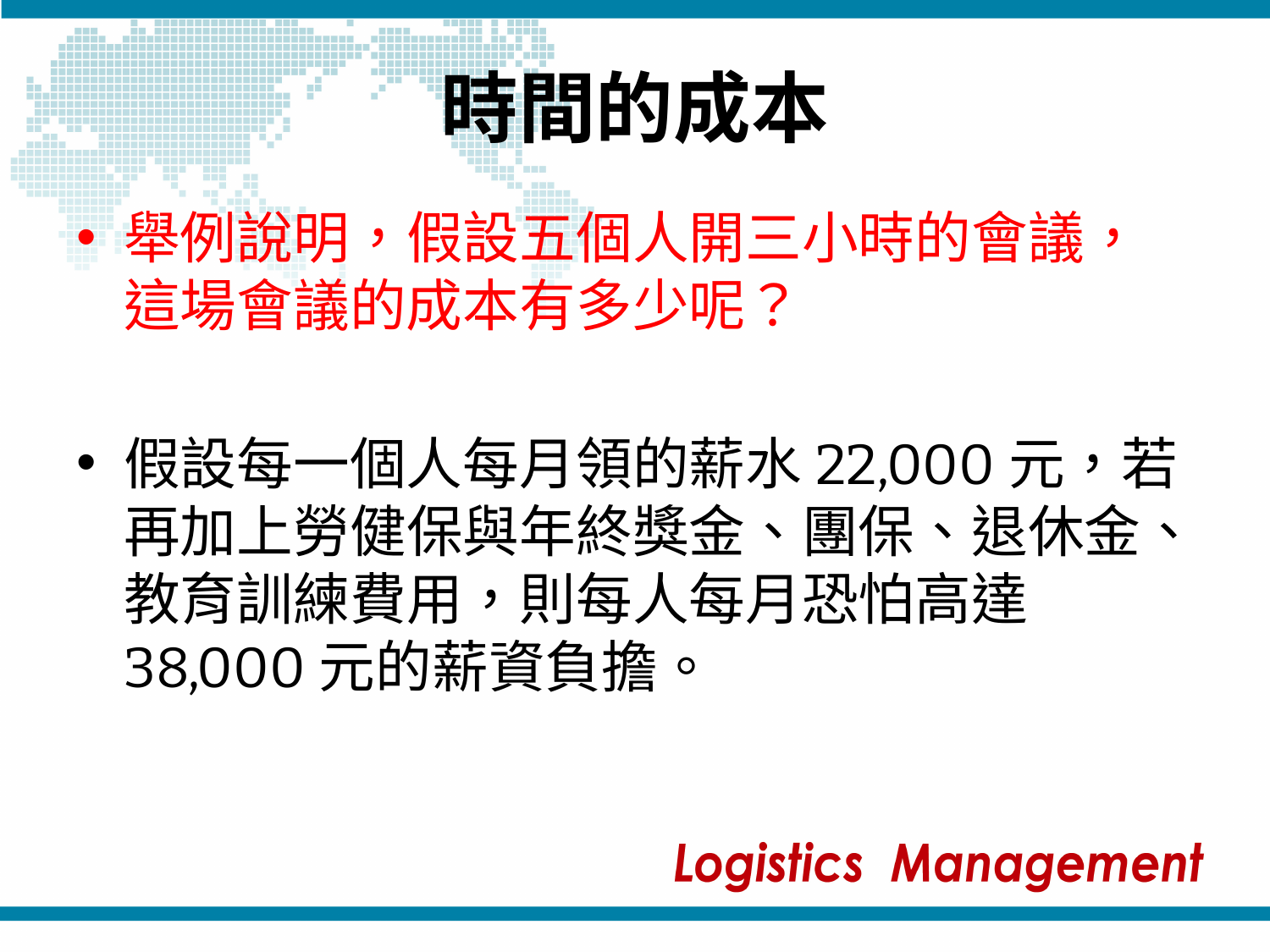

# 時間的成本
舉例說明，假設五個人開三小時的會議，這場會議的成本有多少呢？

假設每一個人每月領的薪水22,000元，若再加上勞健保與年終獎金、團保、退休金、教育訓練費用，則每人每月恐怕高達38,000元的薪資負擔。